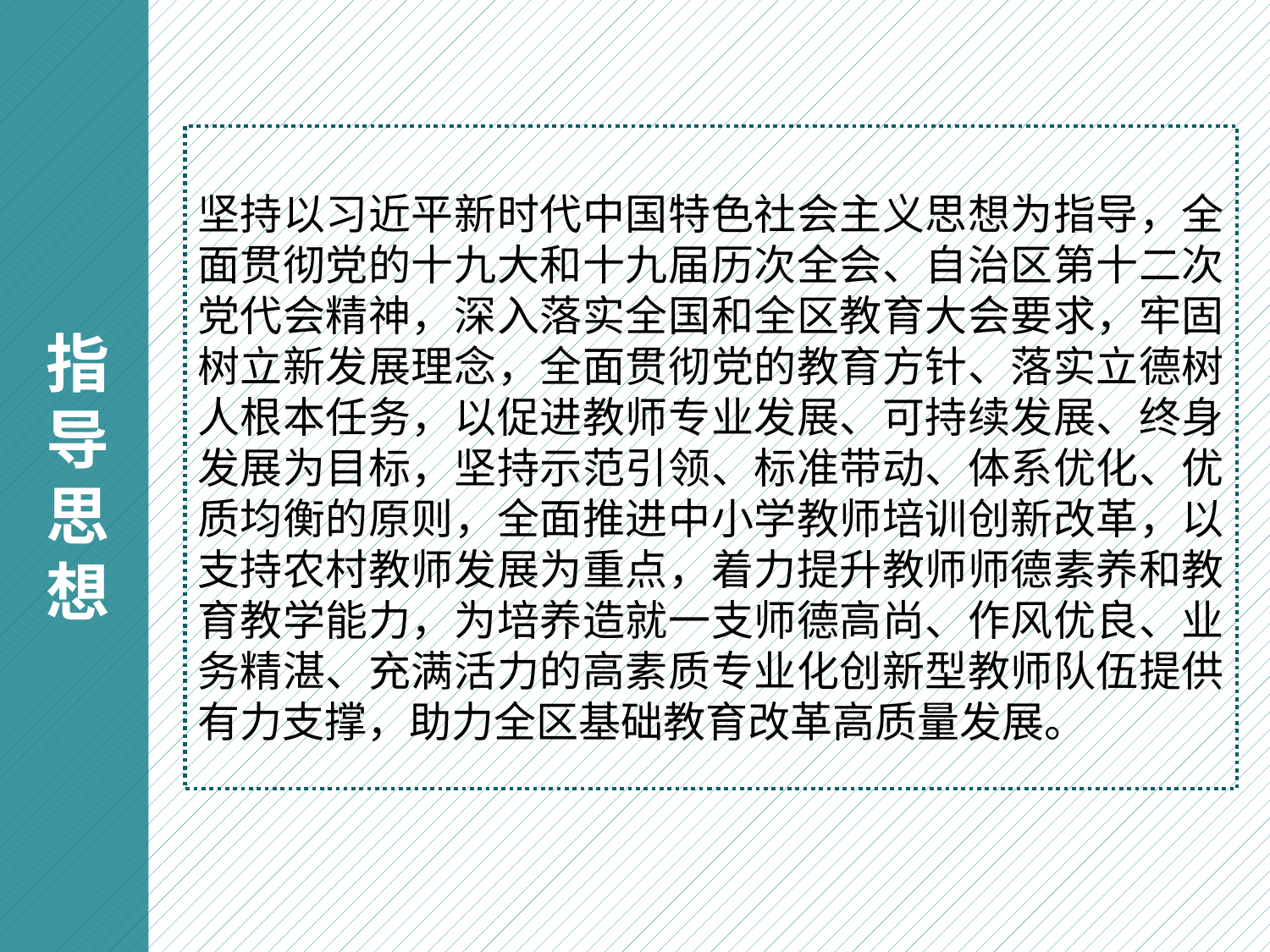

指
导
思
想

坚持以习近平新时代中国特色社会主义思想为指导，全面贯彻党的十九大和十九届历次全会、自治区第十二次党代会精神，深入落实全国和全区教育大会要求，牢固树立新发展理念，全面贯彻党的教育方针、落实立德树人根本任务，以促进教师专业发展、可持续发展、终身发展为目标，坚持示范引领、标准带动、体系优化、优质均衡的原则，全面推进中小学教师培训创新改革，以支持农村教师发展为重点，着力提升教师师德素养和教育教学能力，为培养造就一支师德高尚、作风优良、业务精湛、充满活力的高素质专业化创新型教师队伍提供有力支撑，助力全区基础教育改革高质量发展。